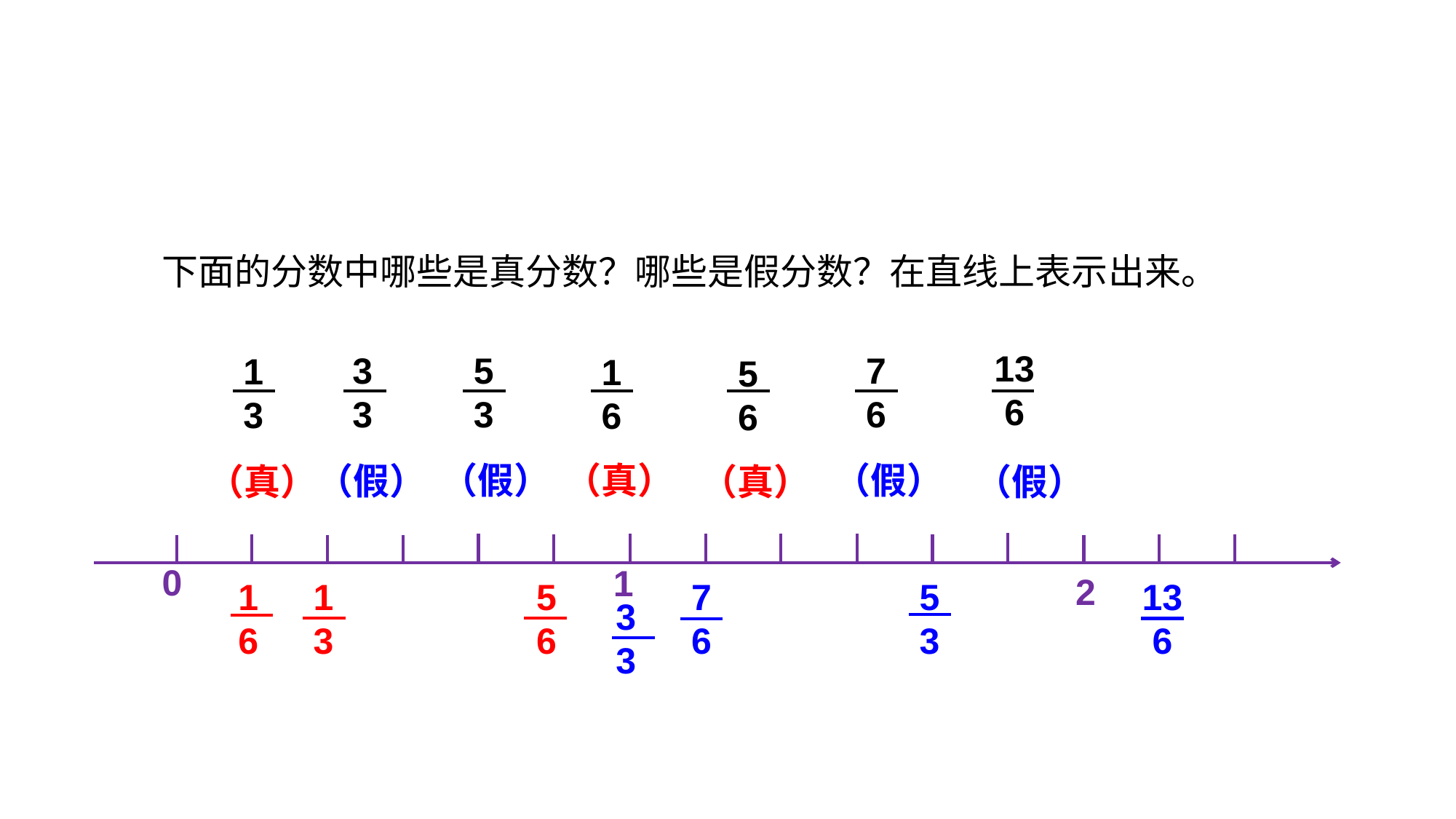

下面的分数中哪些是真分数？哪些是假分数？在直线上表示出来。
13
6
3
3
5
3
7
6
1
3
1
6
5
6
（假）
（真）
（假）
（假）
（真）
（真）
（假）
0
1
2
1
6
1
3
5
6
7
6
5
3
13
6
3
3